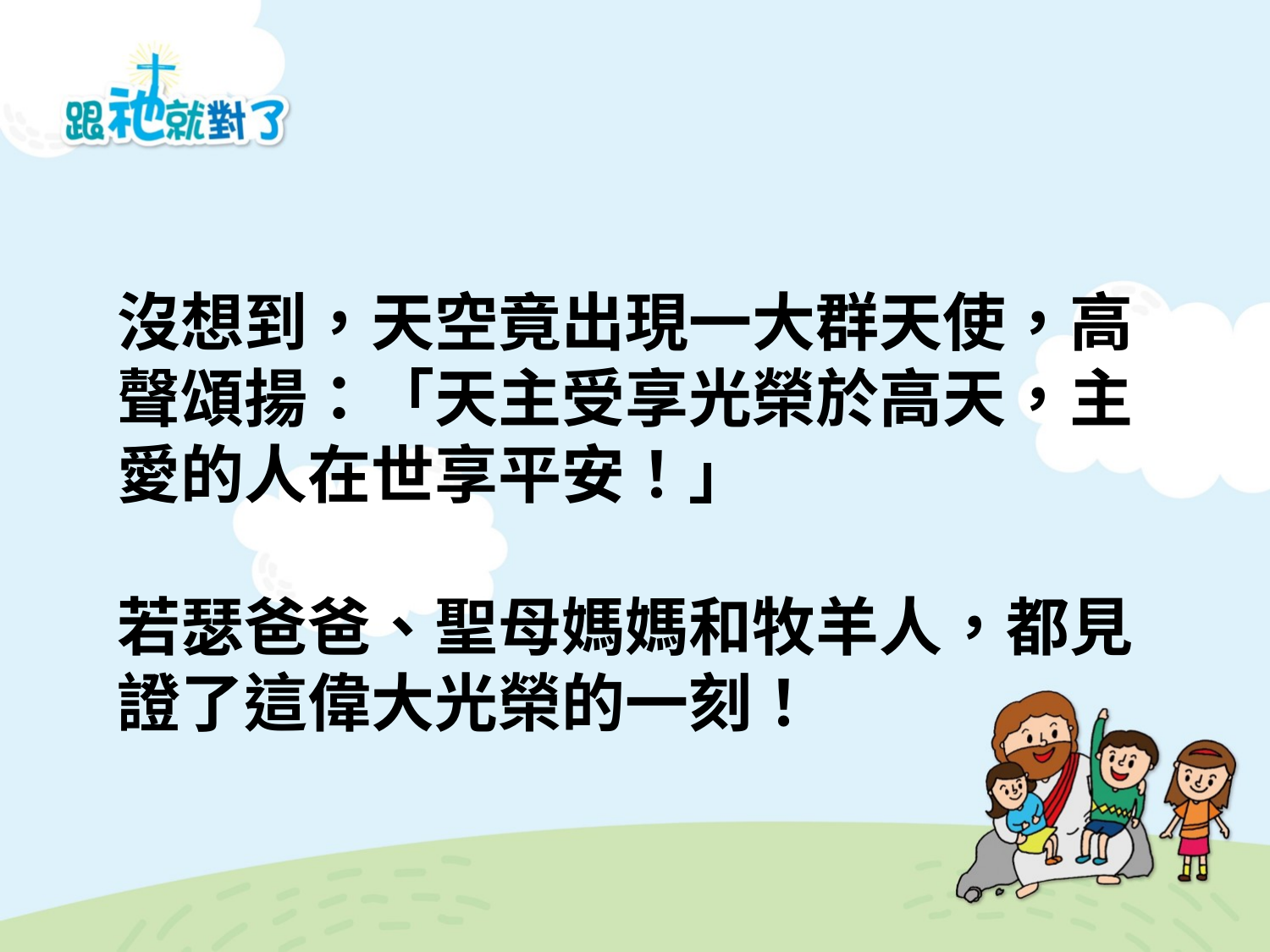

沒想到，天空竟出現一大群天使，高聲頌揚：「天主受享光榮於高天，主愛的人在世享平安！」

若瑟爸爸、聖母媽媽和牧羊人，都見證了這偉大光榮的一刻！